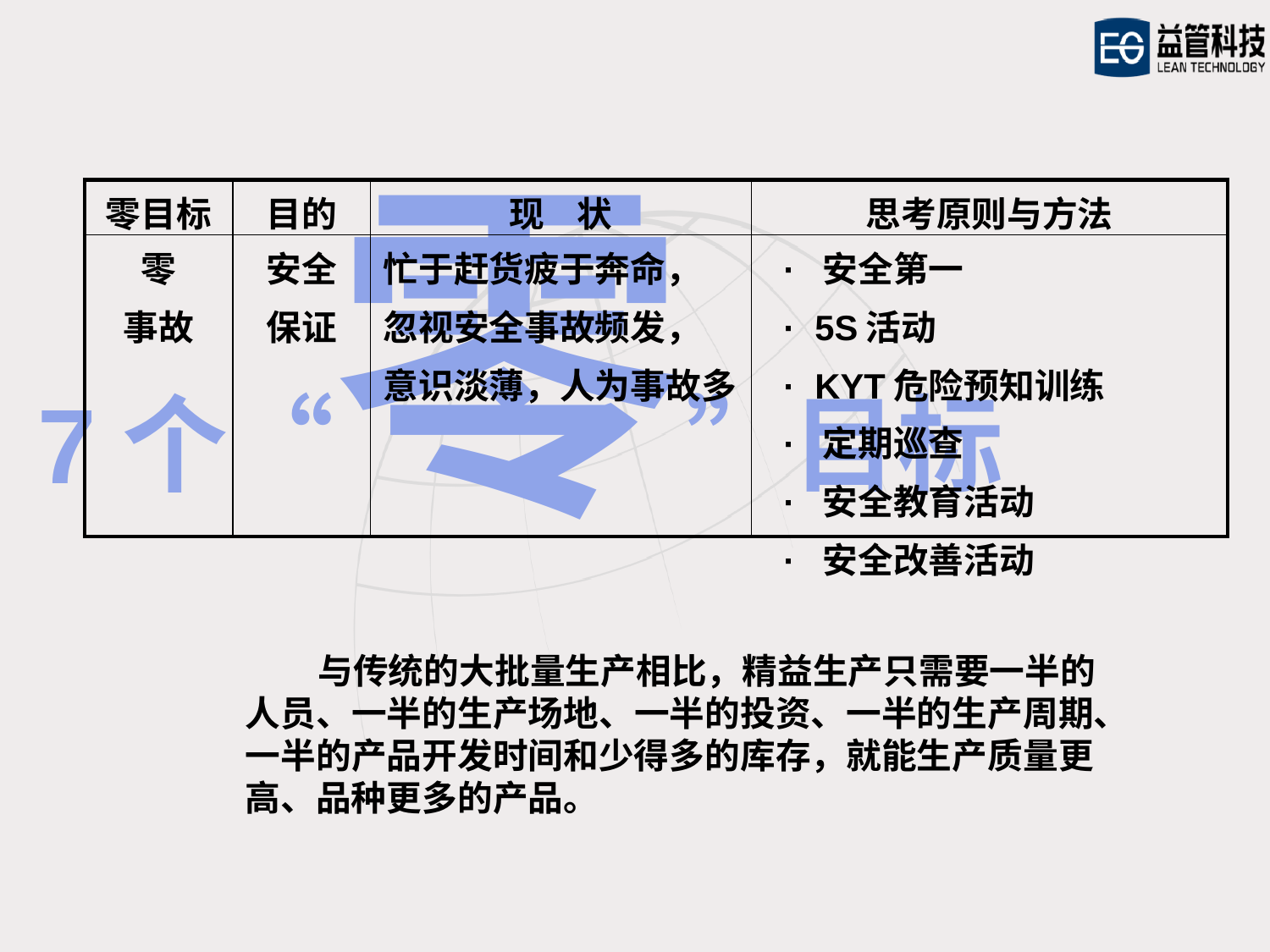

7个“零”目标
| 零目标 | 目的 | 现 状 | 思考原则与方法 |
| --- | --- | --- | --- |
| 零 事故 | 安全 保证 | 忙于赶货疲于奔命， 忽视安全事故频发， 意识淡薄，人为事故多 | · 安全第一 · 5S活动 · KYT危险预知训练 · 定期巡查 · 安全教育活动 · 安全改善活动 |
        与传统的大批量生产相比，精益生产只需要一半的人员、一半的生产场地、一半的投资、一半的生产周期、一半的产品开发时间和少得多的库存，就能生产质量更高、品种更多的产品。